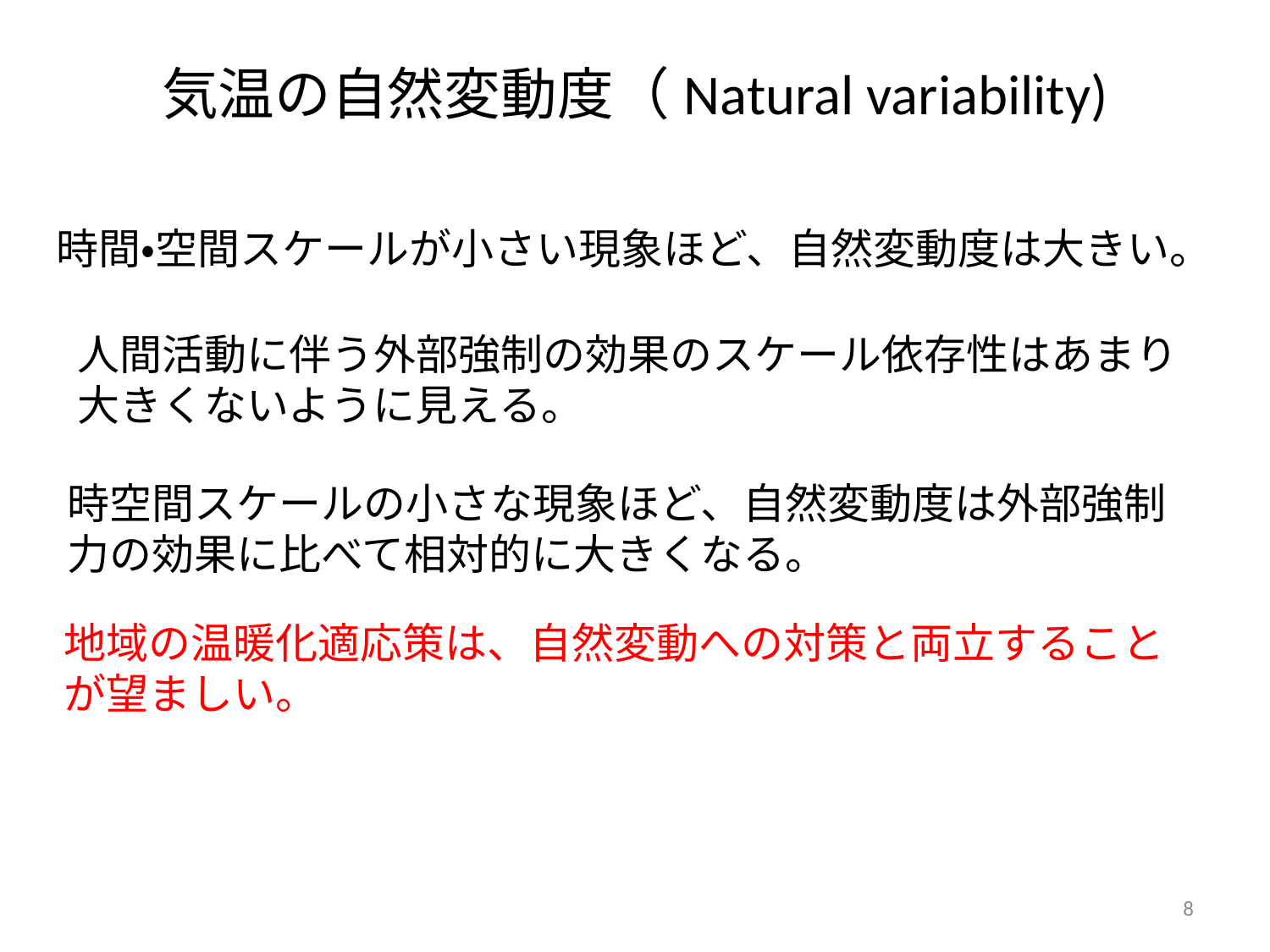

# 気温の自然変動度（Natural variability)
時間・空間スケールが小さい現象ほど、自然変動度は大きい。
人間活動に伴う外部強制の効果のスケール依存性はあまり大きくないように見える。
時空間スケールの小さな現象ほど、自然変動度は外部強制力の効果に比べて相対的に大きくなる。
地域の温暖化適応策は、自然変動への対策と両立することが望ましい。
8